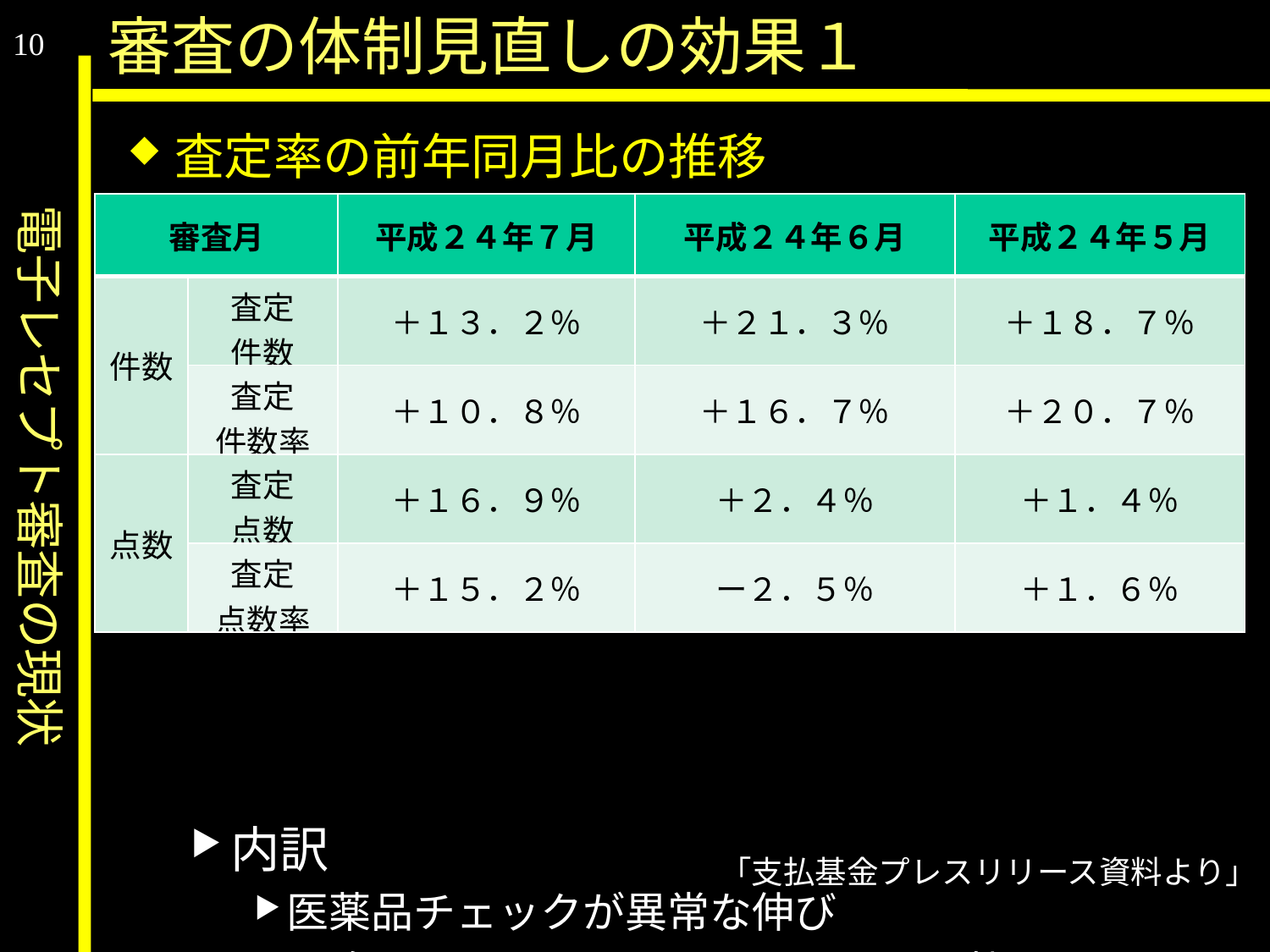

電子レセプト審査の現状
審査の体制見直しの効果１
10

査定率の前年同月比の推移

内訳
医薬品チェックが異常な伸び
間違いなくコンピュータチェックの効果

| 審査月 |  | 平成２４年７月 | 平成２４年６月 | 平成２４年５月 |
| --- | --- | --- | --- | --- |
| 件数 | 査定 件数 | ＋１３．２％ | ＋２１．３％ | ＋１８．７％ |
|  | 査定 件数率 | ＋１０．８％ | ＋１６．７％ | ＋２０．７％ |
| 点数 | 査定 点数 | ＋１６．９％ | ＋２．４％ | ＋１．４％ |
|  | 査定 点数率 | ＋１５．２％ | ー２．５％ | ＋１．６％ |
「支払基金プレスリリース資料より」